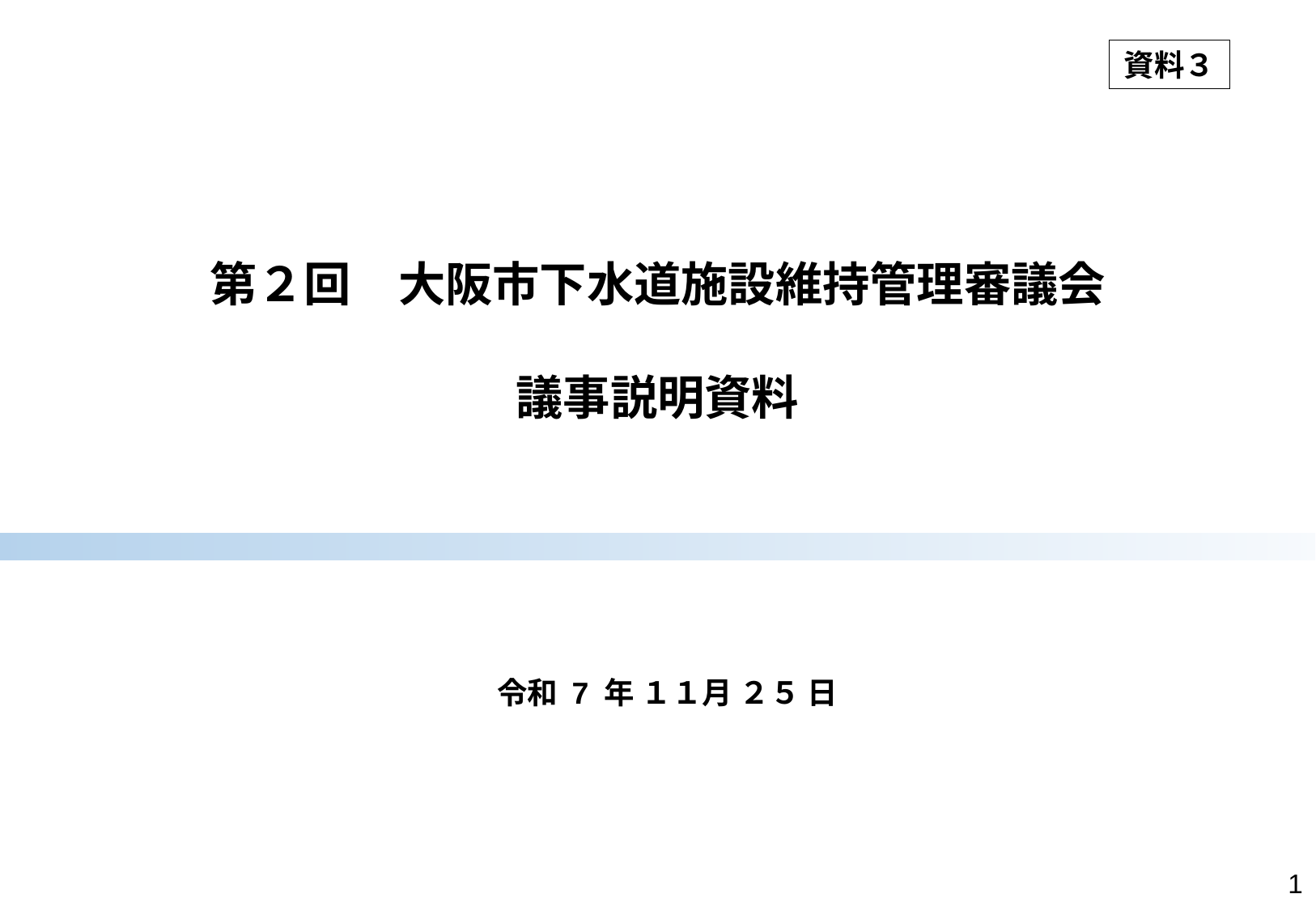

資料３
第２回　大阪市下水道施設維持管理審議会

議事説明資料
令和 7 年 １１月 ２５ 日
1